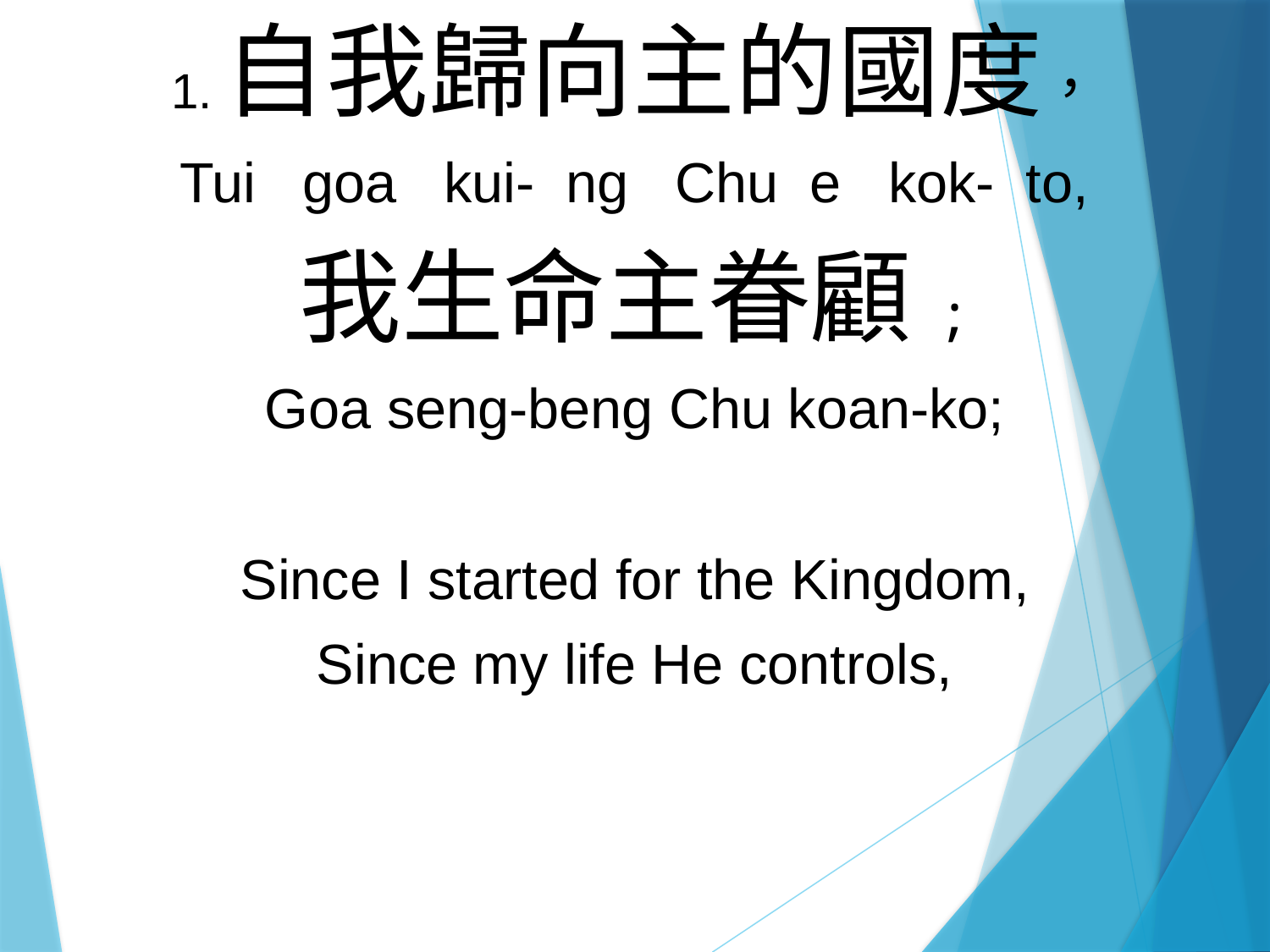

1.自我歸向主的國度，
Tui   goa   kui-  ng   Chu  e   kok-  to,
我生命主眷顧;
Goa seng-beng Chu koan-ko;

Since I started for the Kingdom,
Since my life He controls,